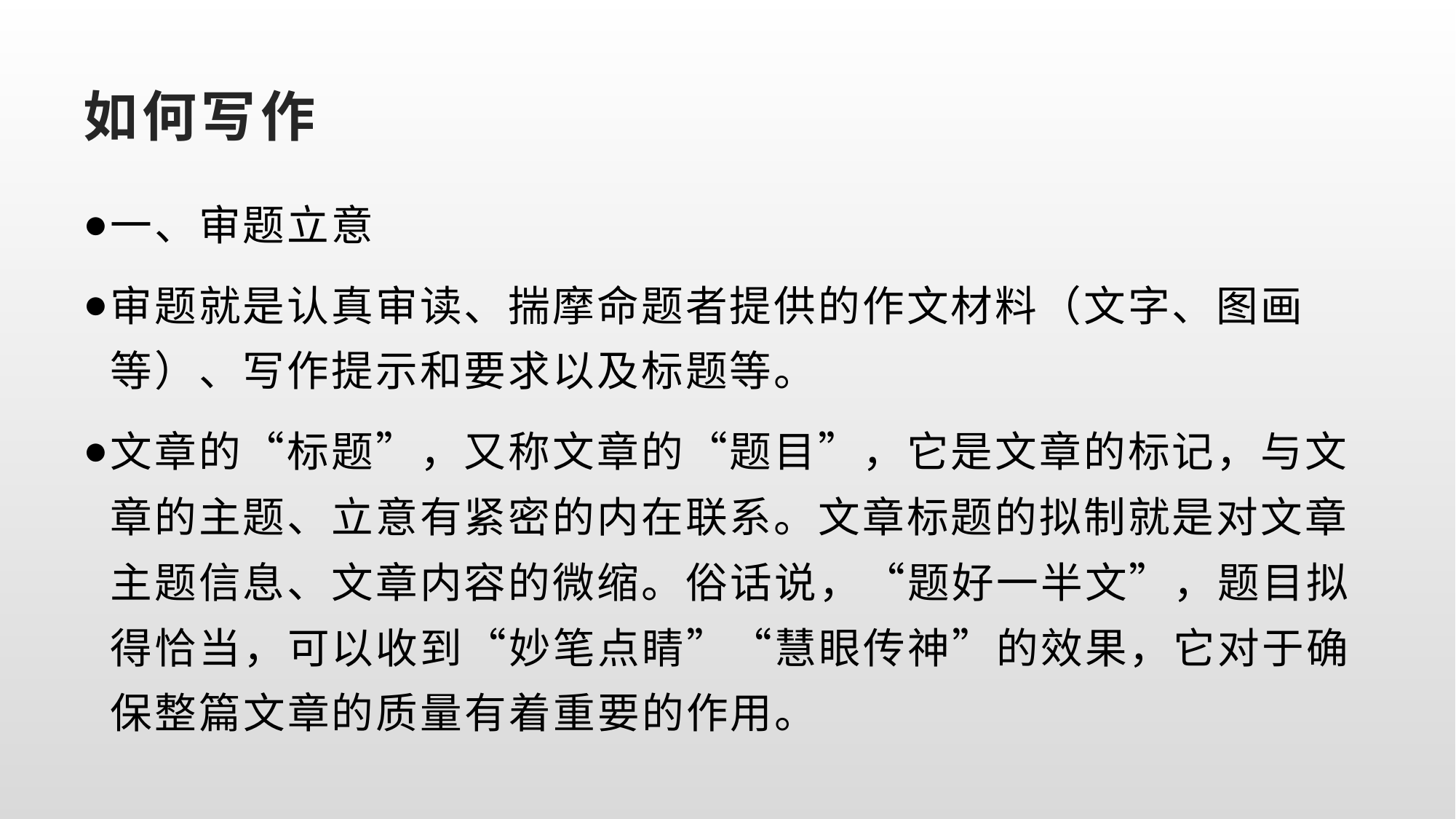

# 如何写作
一、审题立意
审题就是认真审读、揣摩命题者提供的作文材料（文字、图画等）、写作提示和要求以及标题等。
文章的“标题”，又称文章的“题目”，它是文章的标记，与文章的主题、立意有紧密的内在联系。文章标题的拟制就是对文章主题信息、文章内容的微缩。俗话说，“题好一半文”，题目拟得恰当，可以收到“妙笔点睛”“慧眼传神”的效果，它对于确保整篇文章的质量有着重要的作用。